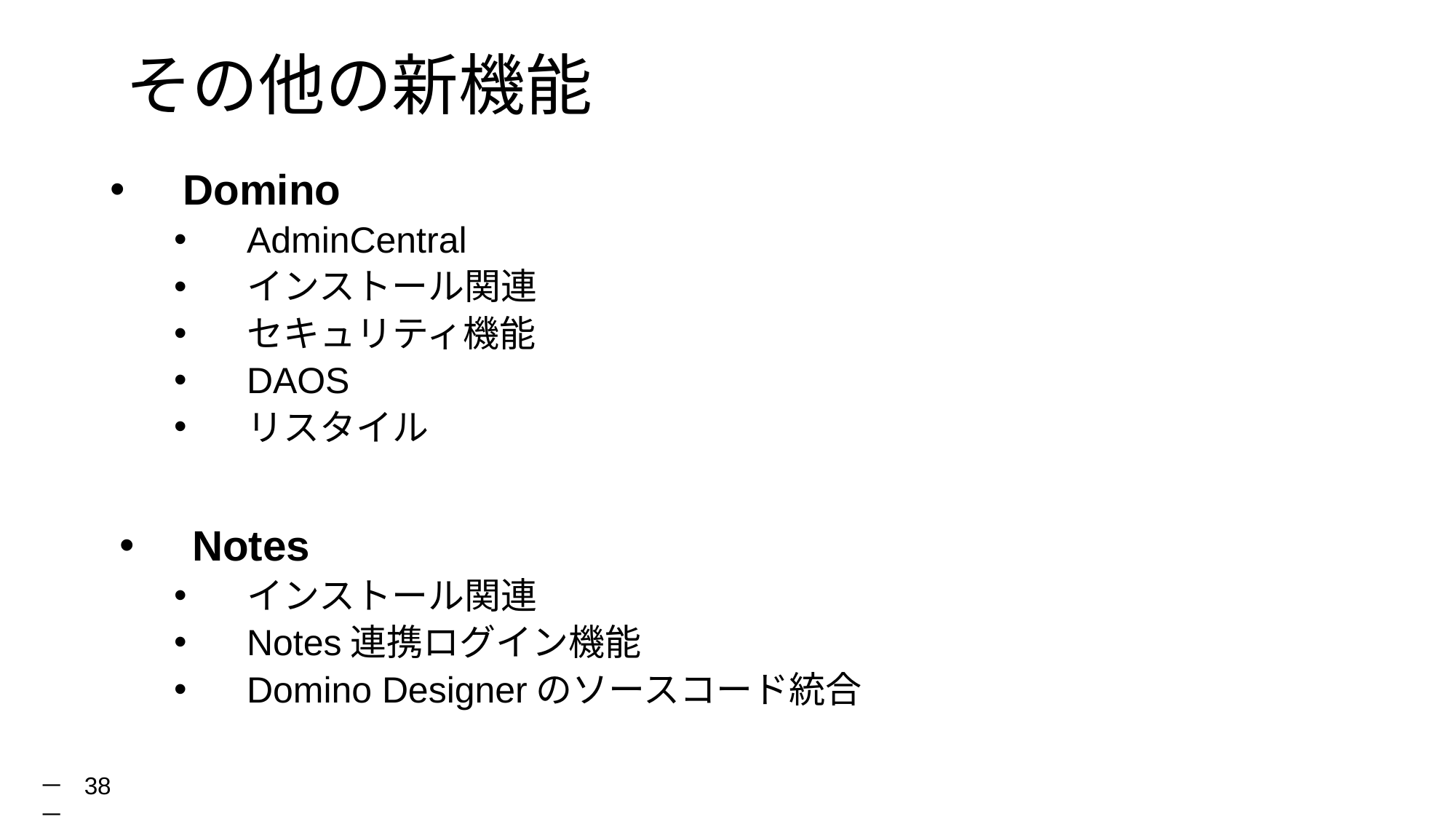

# その他の新機能
Domino
AdminCentral
インストール関連
セキュリティ機能
DAOS
リスタイル

Notes
インストール関連
Notes連携ログイン機能
Domino Designerのソースコード統合

－  38 －